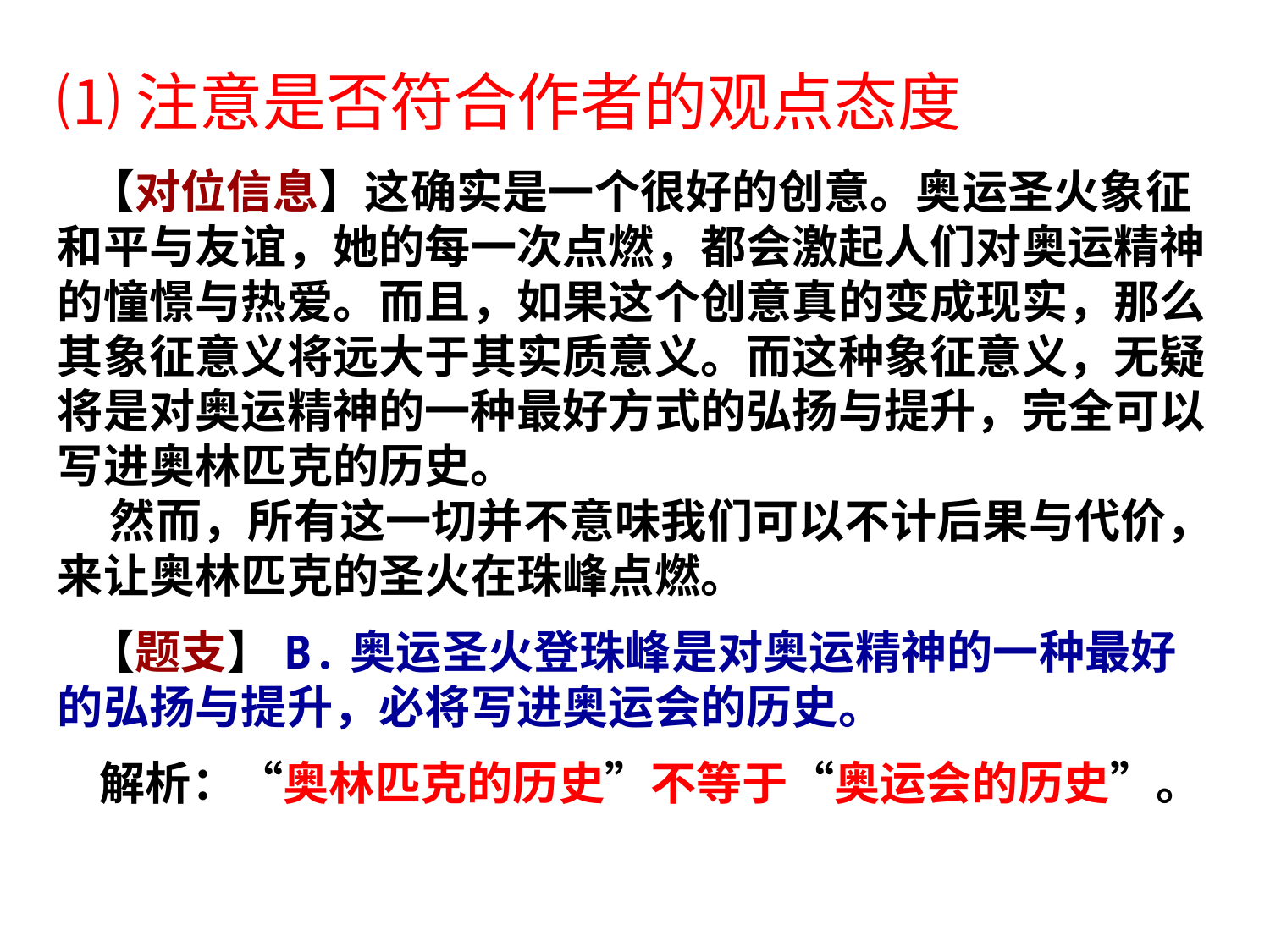

⑴注意是否符合作者的观点态度
  【对位信息】这确实是一个很好的创意。奥运圣火象征和平与友谊，她的每一次点燃，都会激起人们对奥运精神的憧憬与热爱。而且，如果这个创意真的变成现实，那么其象征意义将远大于其实质意义。而这种象征意义，无疑将是对奥运精神的一种最好方式的弘扬与提升，完全可以写进奥林匹克的历史。
    然而，所有这一切并不意味我们可以不计后果与代价，来让奥林匹克的圣火在珠峰点燃。

  【题支】B.奥运圣火登珠峰是对奥运精神的一种最好的弘扬与提升，必将写进奥运会的历史。

   解析：“奥林匹克的历史”不等于“奥运会的历史”。